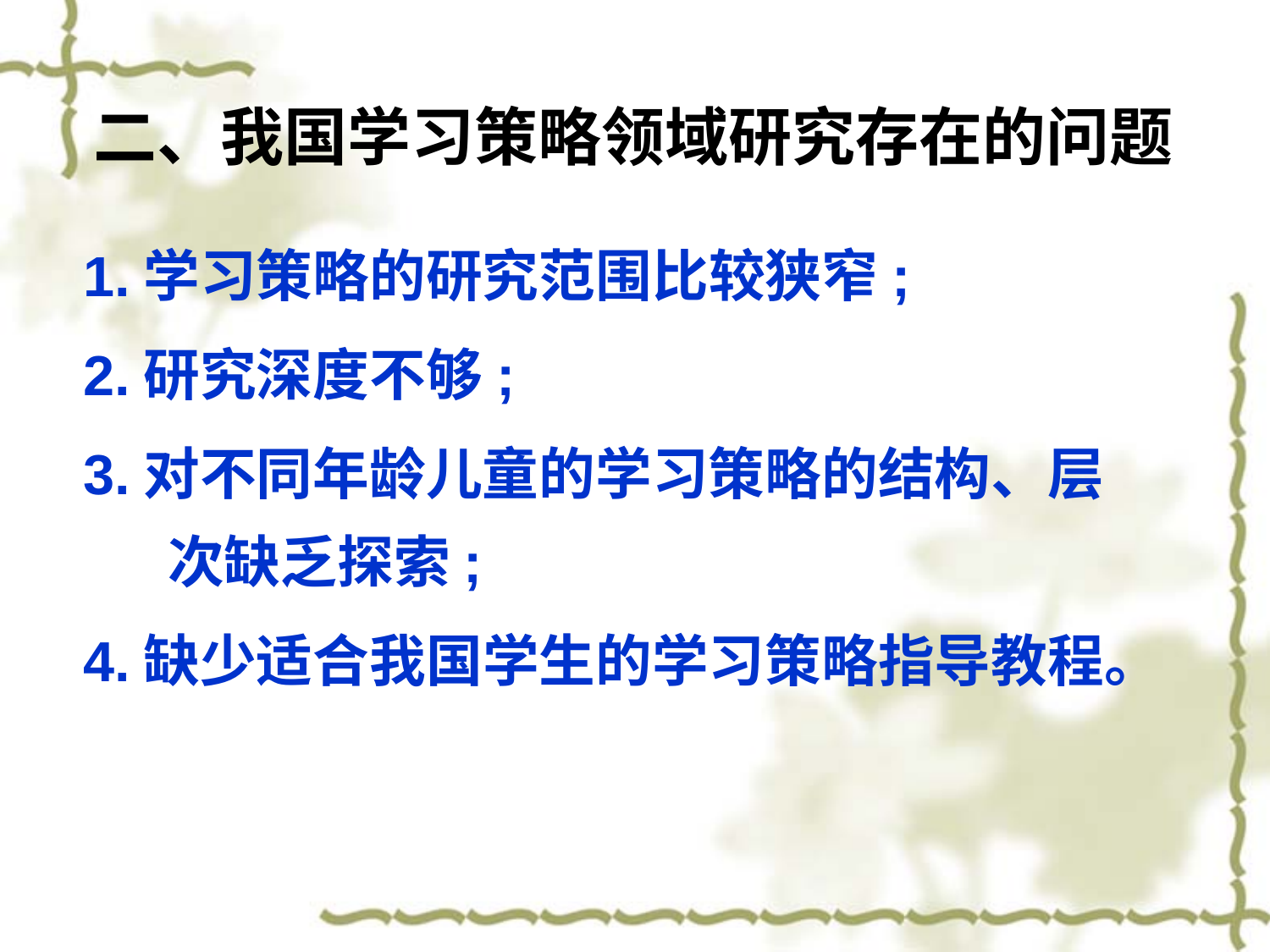

# 二、我国学习策略领域研究存在的问题
1.学习策略的研究范围比较狭窄;
2.研究深度不够;
3.对不同年龄儿童的学习策略的结构、层 次缺乏探索;
4.缺少适合我国学生的学习策略指导教程。